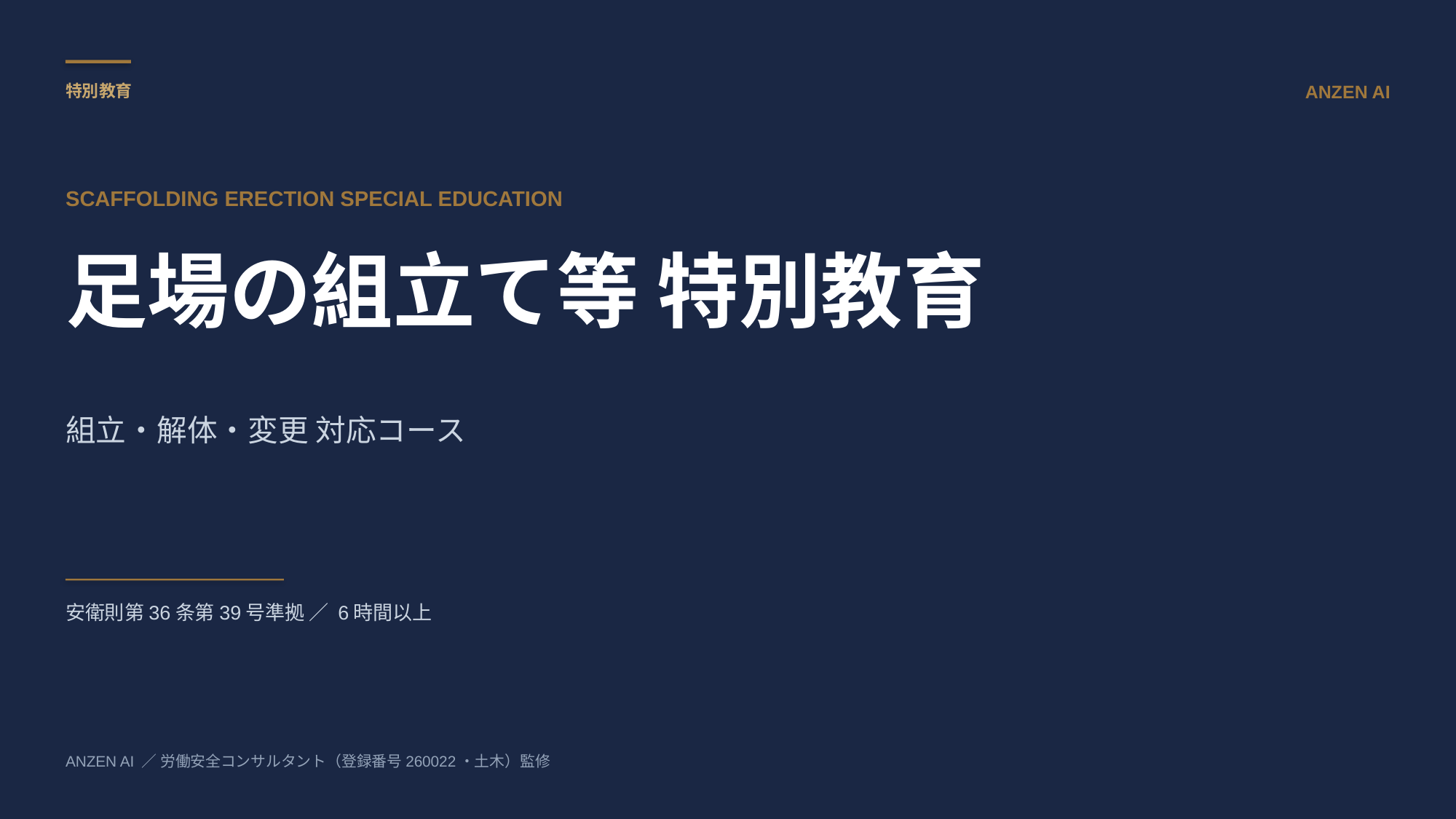

特別教育
ANZEN AI
SCAFFOLDING ERECTION SPECIAL EDUCATION
足場の組立て等 特別教育
組立・解体・変更 対応コース

安衛則第36条第39号準拠 ／ 6時間以上
ANZEN AI ／ 労働安全コンサルタント（登録番号260022・土木）監修